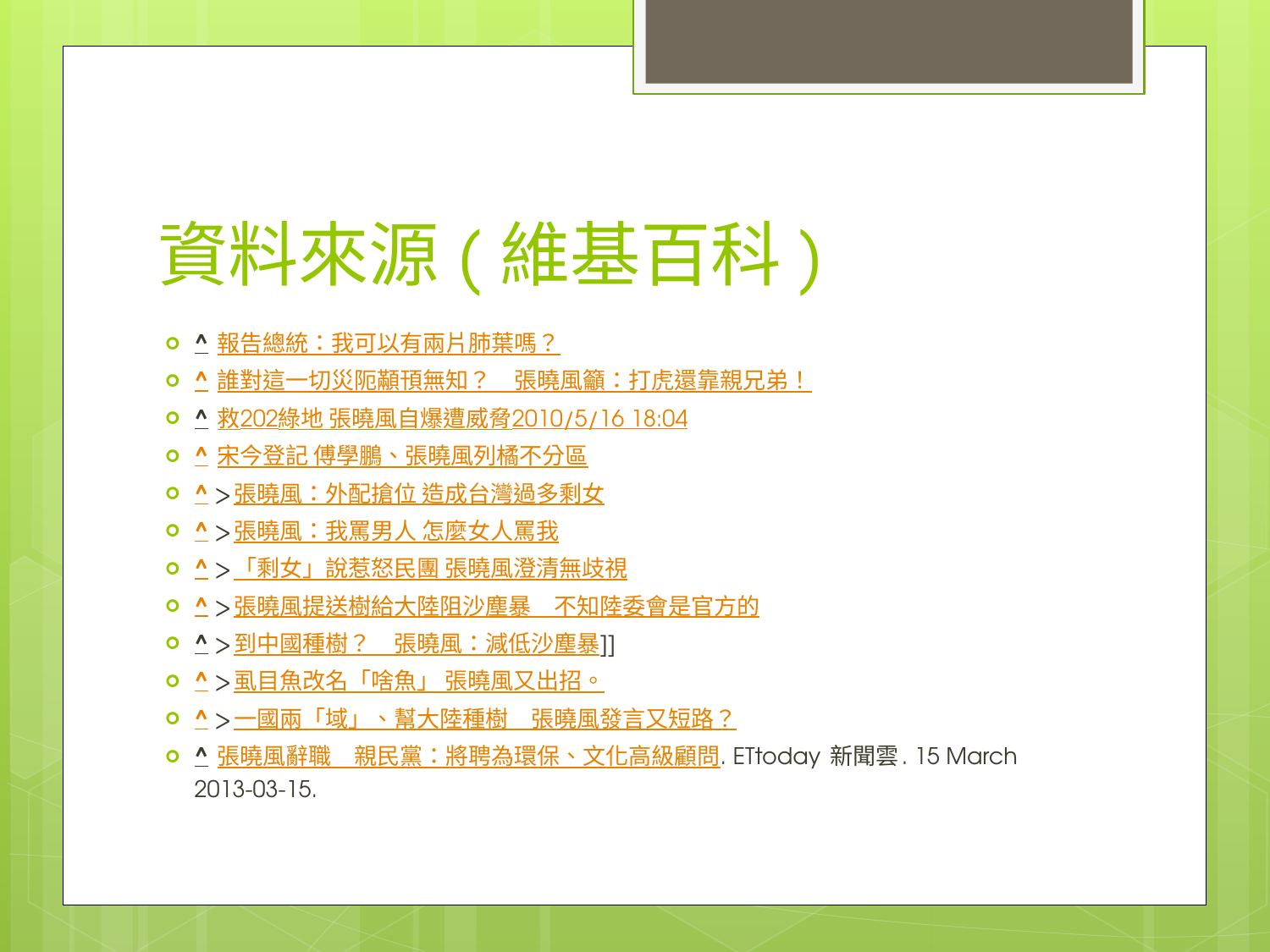

# 資料來源(維基百科)
^ 報告總統：我可以有兩片肺葉嗎？
^ 誰對這一切災阨顢頇無知？　張曉風籲：打虎還靠親兄弟！
^ 救202綠地 張曉風自爆遭威脅2010/5/16 18:04
^ 宋今登記 傅學鵬、張曉風列橘不分區
^ >張曉風：外配搶位 造成台灣過多剩女
^ >張曉風：我罵男人 怎麼女人罵我
^ >「剩女」說惹怒民團 張曉風澄清無歧視
^ >張曉風提送樹給大陸阻沙塵暴　不知陸委會是官方的
^ >到中國種樹？　張曉風：減低沙塵暴]]
^ >虱目魚改名「啥魚」 張曉風又出招。
^ >一國兩「域」、幫大陸種樹　張曉風發言又短路？
^ 張曉風辭職　親民黨：將聘為環保、文化高級顧問. ETtoday 新聞雲. 15 March 2013-03-15.